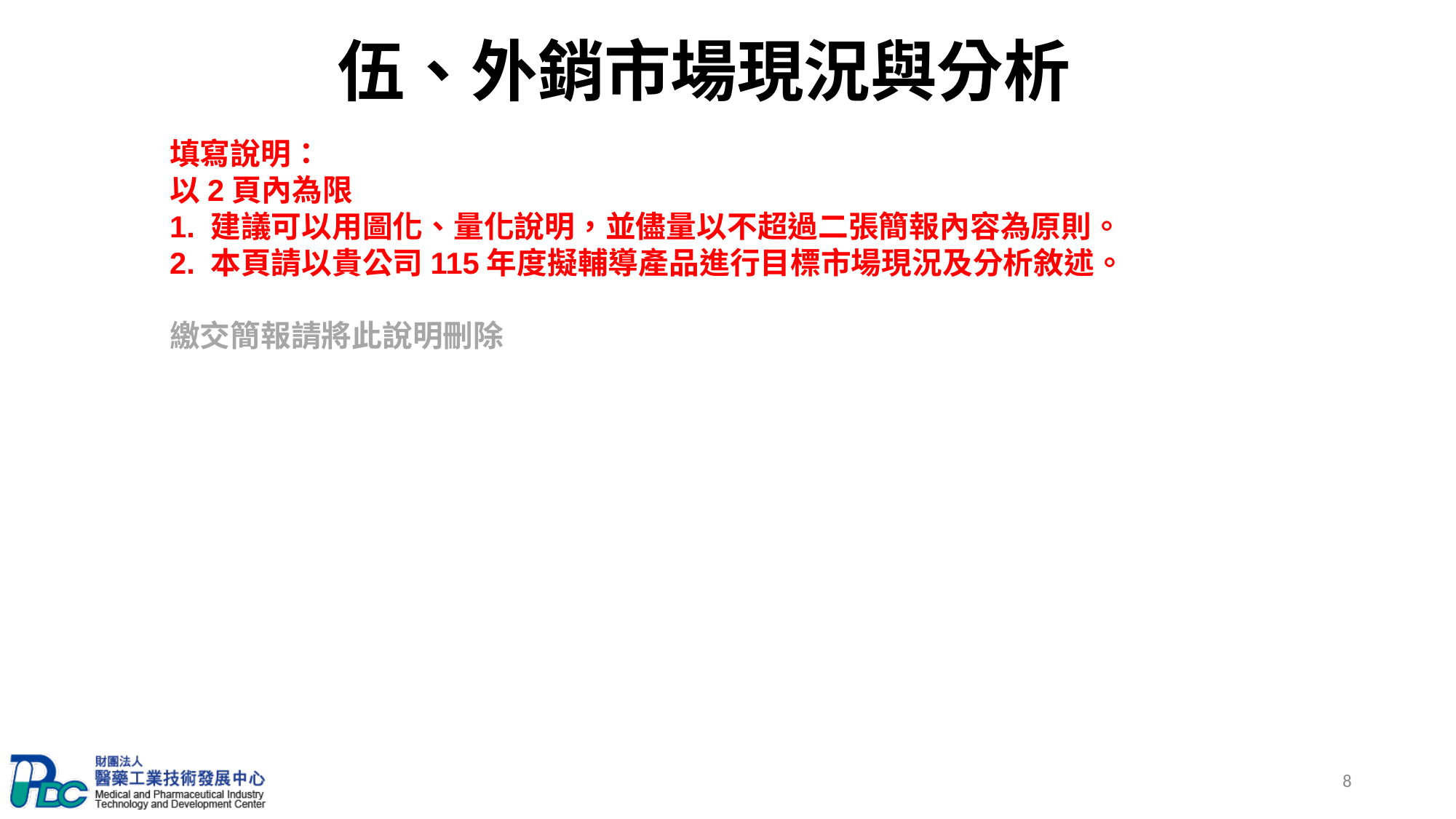

伍、外銷市場現況與分析
填寫說明：
以2頁內為限
1. 建議可以用圖化、量化說明，並儘量以不超過二張簡報內容為原則。
2. 本頁請以貴公司115年度擬輔導產品進行目標市場現況及分析敘述。

繳交簡報請將此說明刪除

8